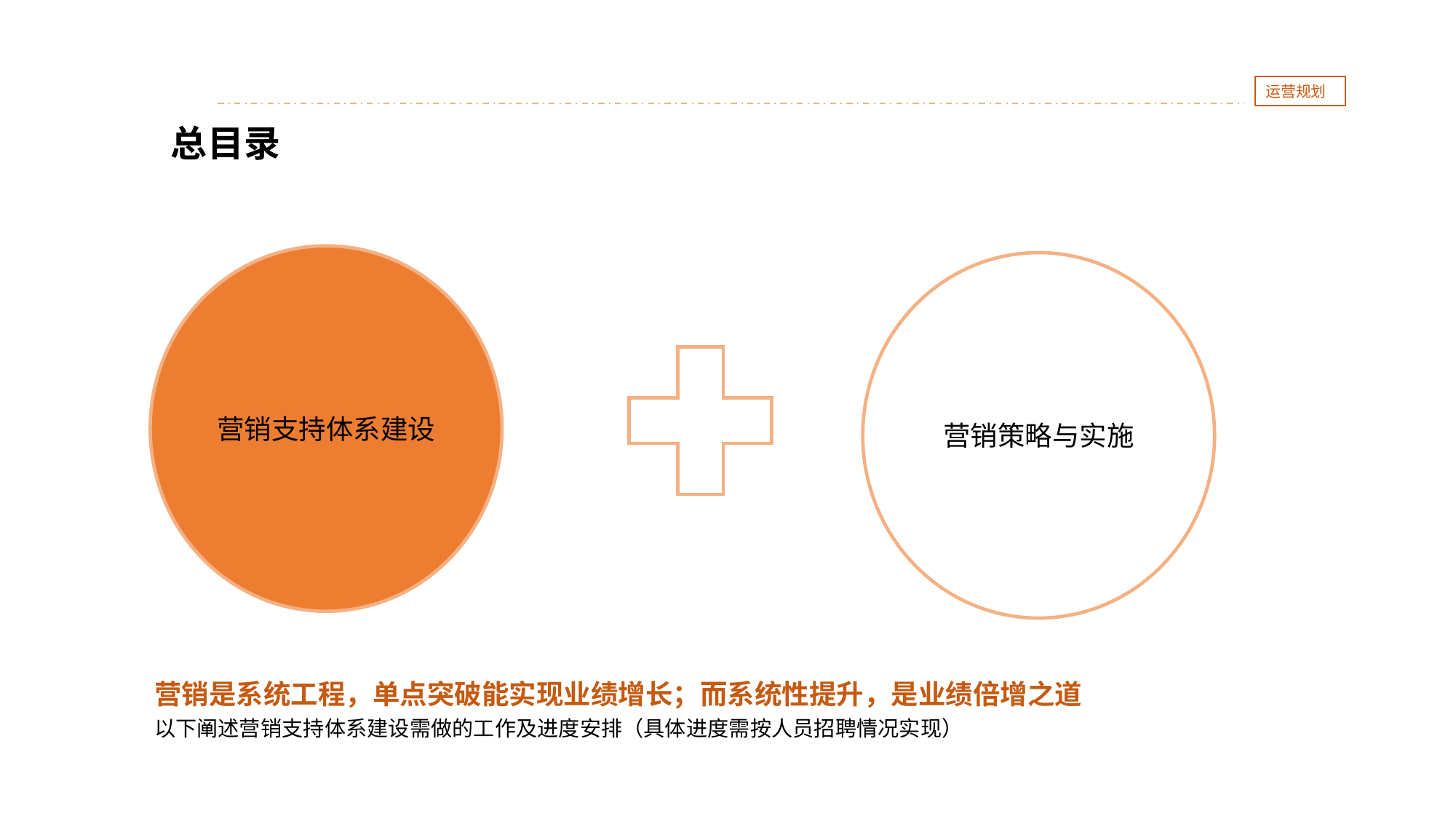

运营规划
总目录
营销支持体系建设
营销策略与实施

营销是系统工程，单点突破能实现业绩增长；而系统性提升，是业绩倍增之道
以下阐述营销支持体系建设需做的工作及进度安排（具体进度需按人员招聘情况实现）